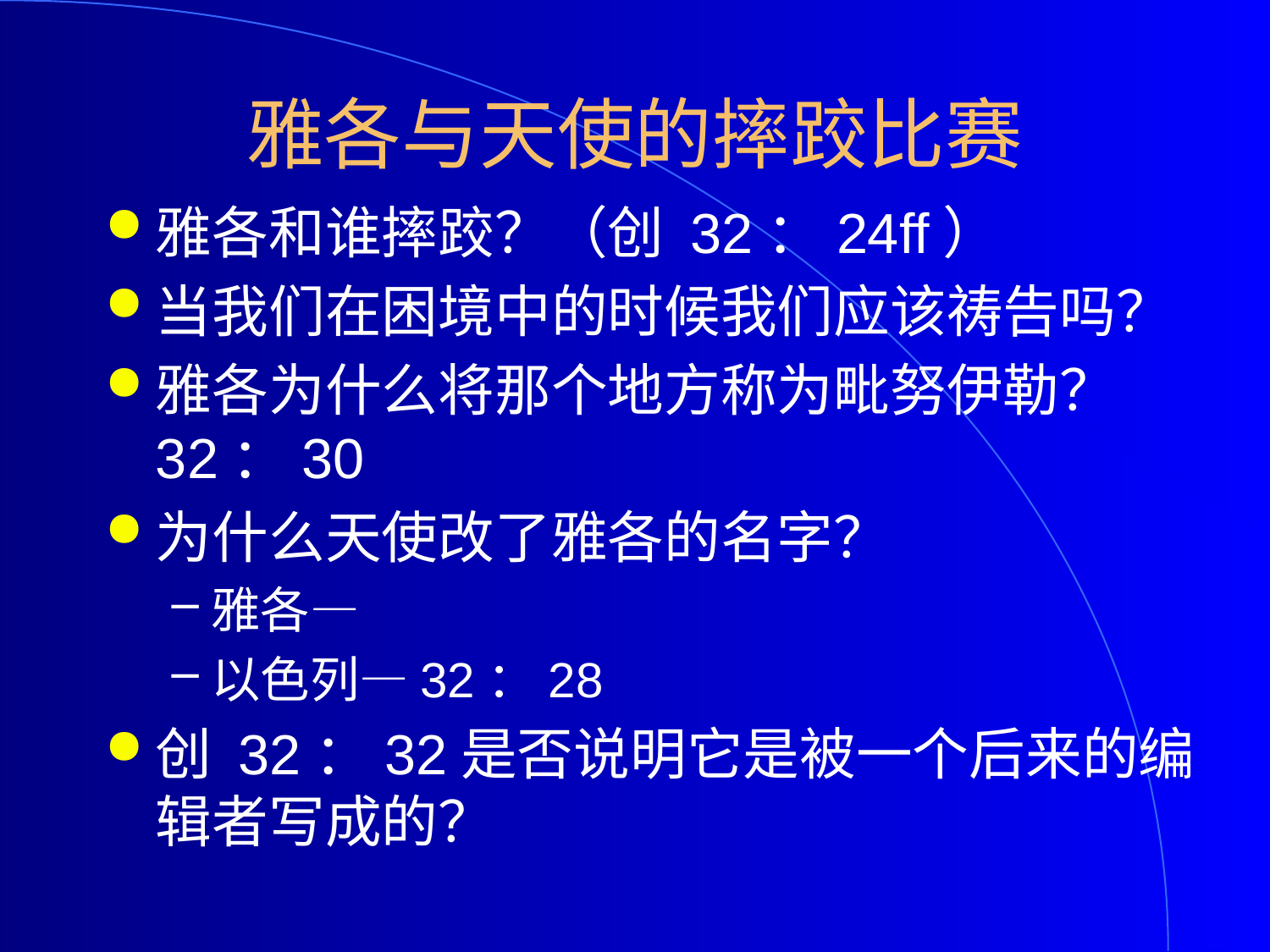

# 雅各与天使的摔跤比赛
雅各和谁摔跤？（创 32：24ff）
当我们在困境中的时候我们应该祷告吗？
雅各为什么将那个地方称为毗努伊勒？32：30
为什么天使改了雅各的名字？
雅各—
以色列—32：28
创 32：32是否说明它是被一个后来的编辑者写成的？